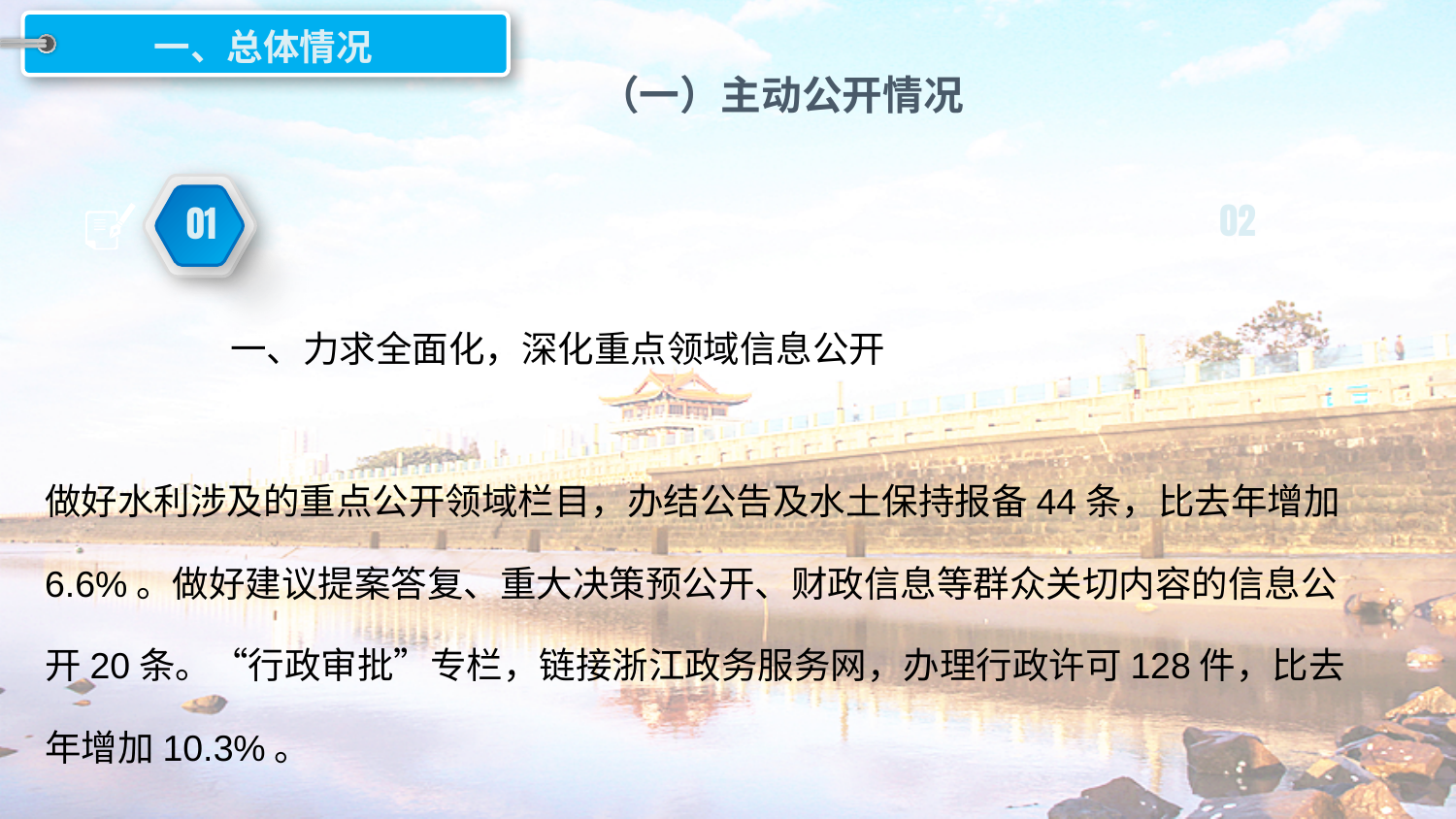

一、总体情况

（一）主动公开情况

02
01

                        一、力求全面化，深化重点领域信息公开

做好水利涉及的重点公开领域栏目，办结公告及水土保持报备44条，比去年增加6.6%。做好建议提案答复、重大决策预公开、财政信息等群众关切内容的信息公开20条。“行政审批”专栏，链接浙江政务服务网，办理行政许可128件，比去年增加10.3%。